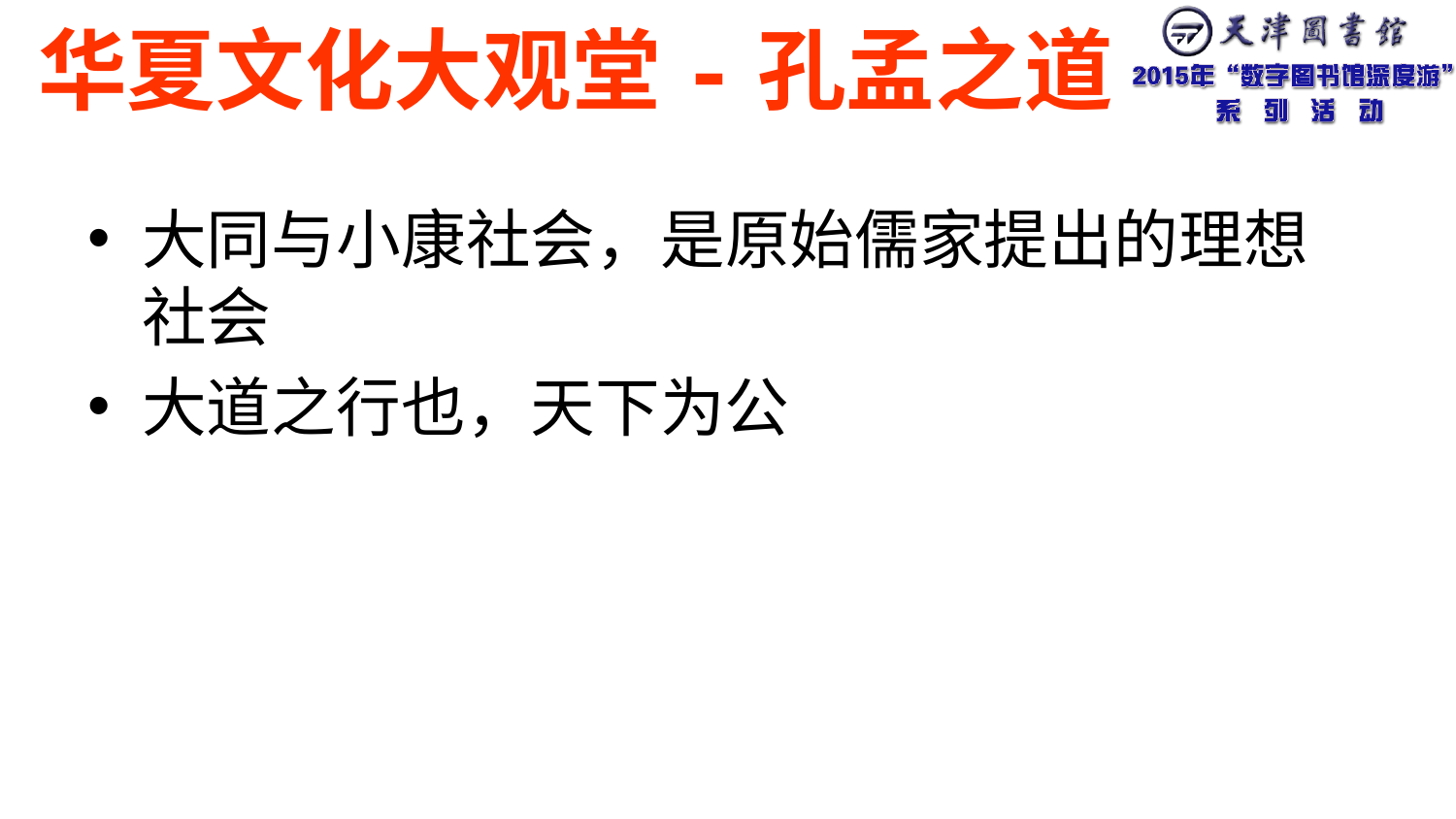

# 华夏文化大观堂-孔孟之道
大同与小康社会，是原始儒家提出的理想社会
大道之行也，天下为公